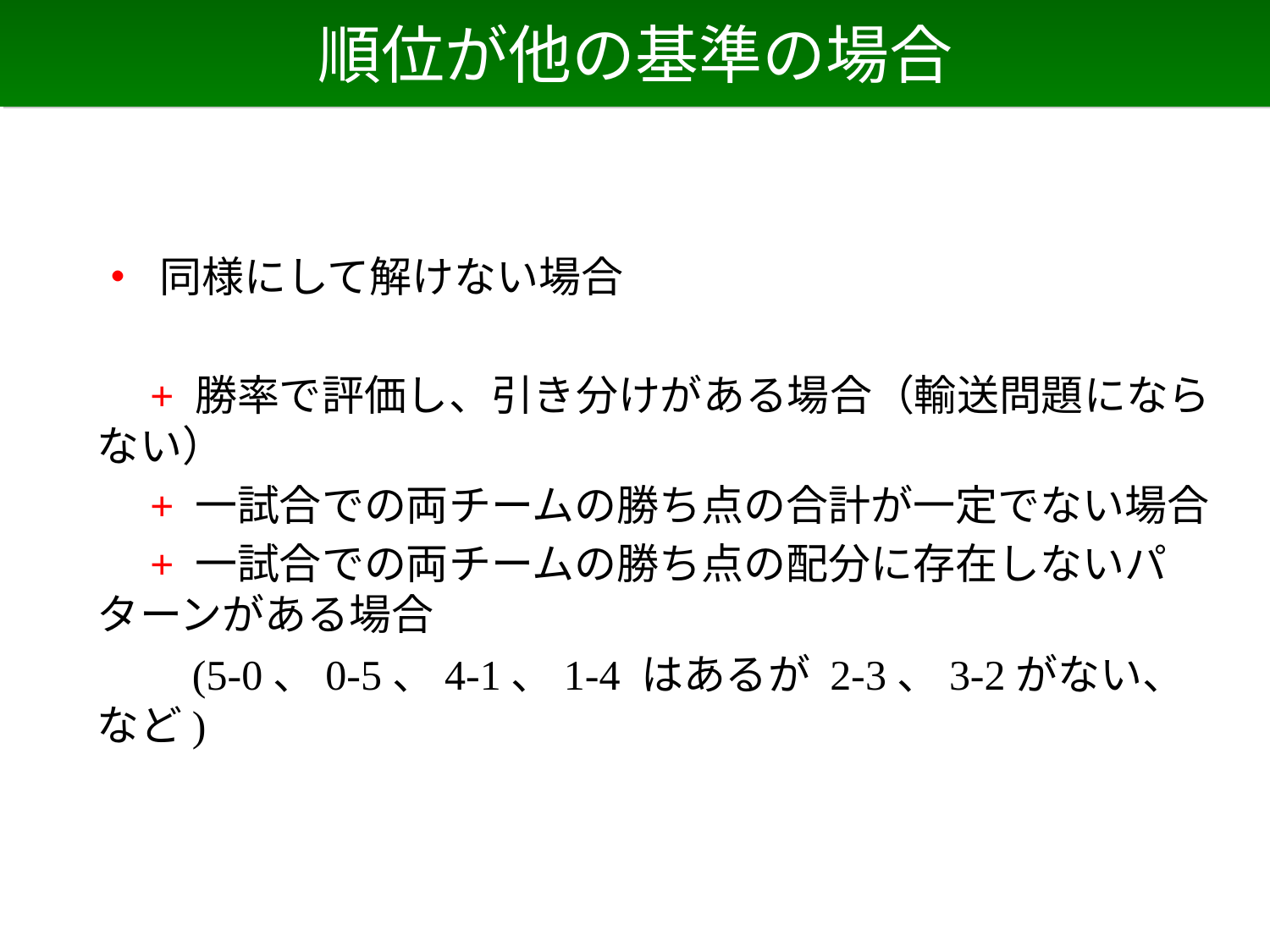

# 順位が他の基準の場合
• 同様にして解けない場合

　+ 勝率で評価し、引き分けがある場合（輸送問題にならない）
　+ 一試合での両チームの勝ち点の合計が一定でない場合
　+ 一試合での両チームの勝ち点の配分に存在しないパターンがある場合
　　(5-0、0-5、4-1、1-4 はあるが 2-3、3-2がない、など)